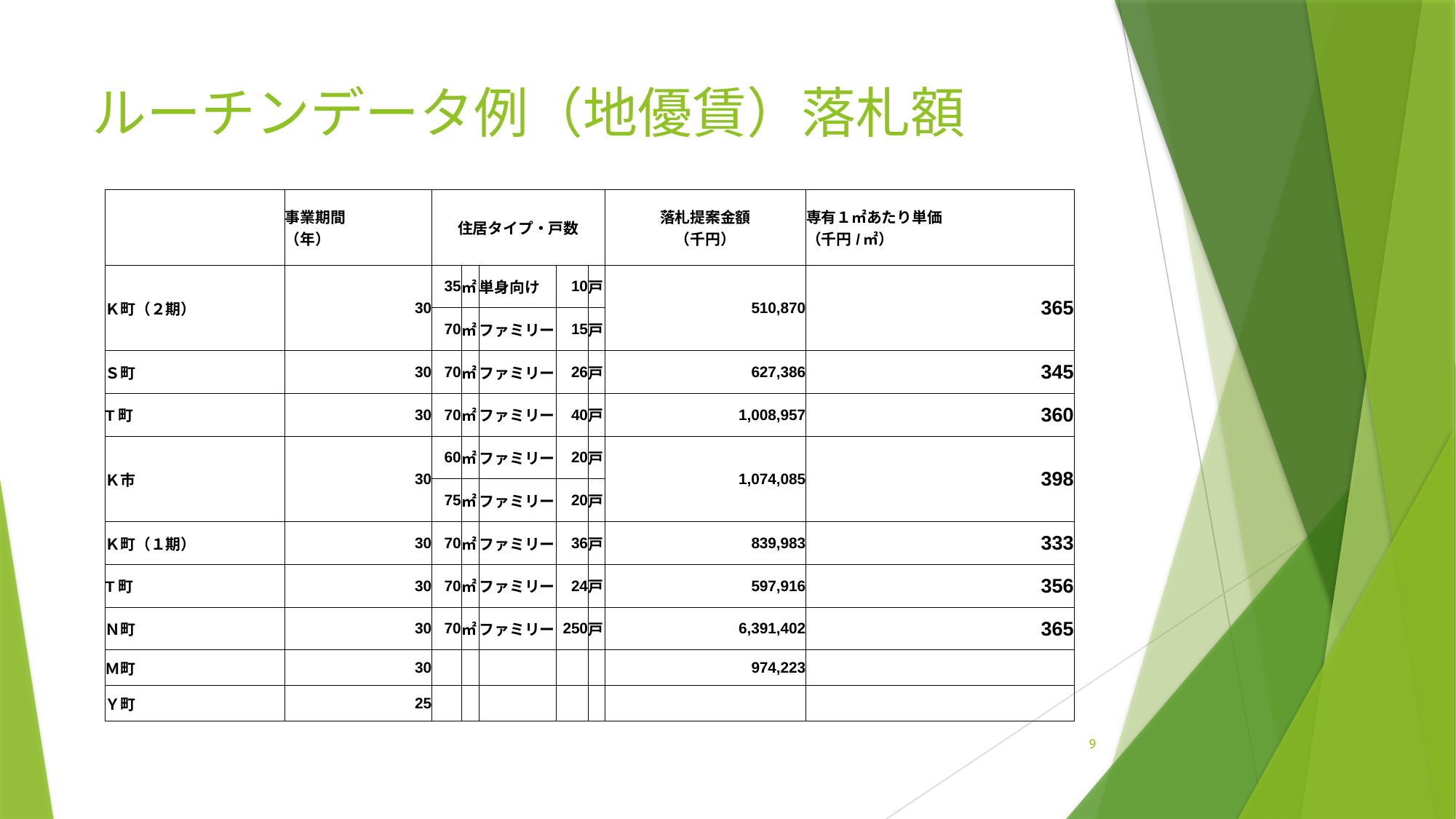

# ルーチンデータ例（地優賃）落札額
|  | 事業期間 （年） | 住居タイプ・戸数 |  |  |  |  | 落札提案金額 （千円） | 専有１㎡あたり単価 （千円/㎡） |
| --- | --- | --- | --- | --- | --- | --- | --- | --- |
| Ｋ町（２期） | 30 | 35 | ㎡ | 単身向け | 10 | 戸 | 510,870 | 365 |
|  |  | 70 | ㎡ | ファミリー | 15 | 戸 |  |  |
| Ｓ町 | 30 | 70 | ㎡ | ファミリー | 26 | 戸 | 627,386 | 345 |
| T町 | 30 | 70 | ㎡ | ファミリー | 40 | 戸 | 1,008,957 | 360 |
| Ｋ市 | 30 | 60 | ㎡ | ファミリー | 20 | 戸 | 1,074,085 | 398 |
|  |  | 75 | ㎡ | ファミリー | 20 | 戸 |  |  |
| Ｋ町（１期） | 30 | 70 | ㎡ | ファミリー | 36 | 戸 | 839,983 | 333 |
| T町 | 30 | 70 | ㎡ | ファミリー | 24 | 戸 | 597,916 | 356 |
| Ｎ町 | 30 | 70 | ㎡ | ファミリー | 250 | 戸 | 6,391,402 | 365 |
| Ｍ町 | 30 |  |  |  |  |  | 974,223 |  |
| Ｙ町 | 25 |  |  |  |  |  |  |  |
9